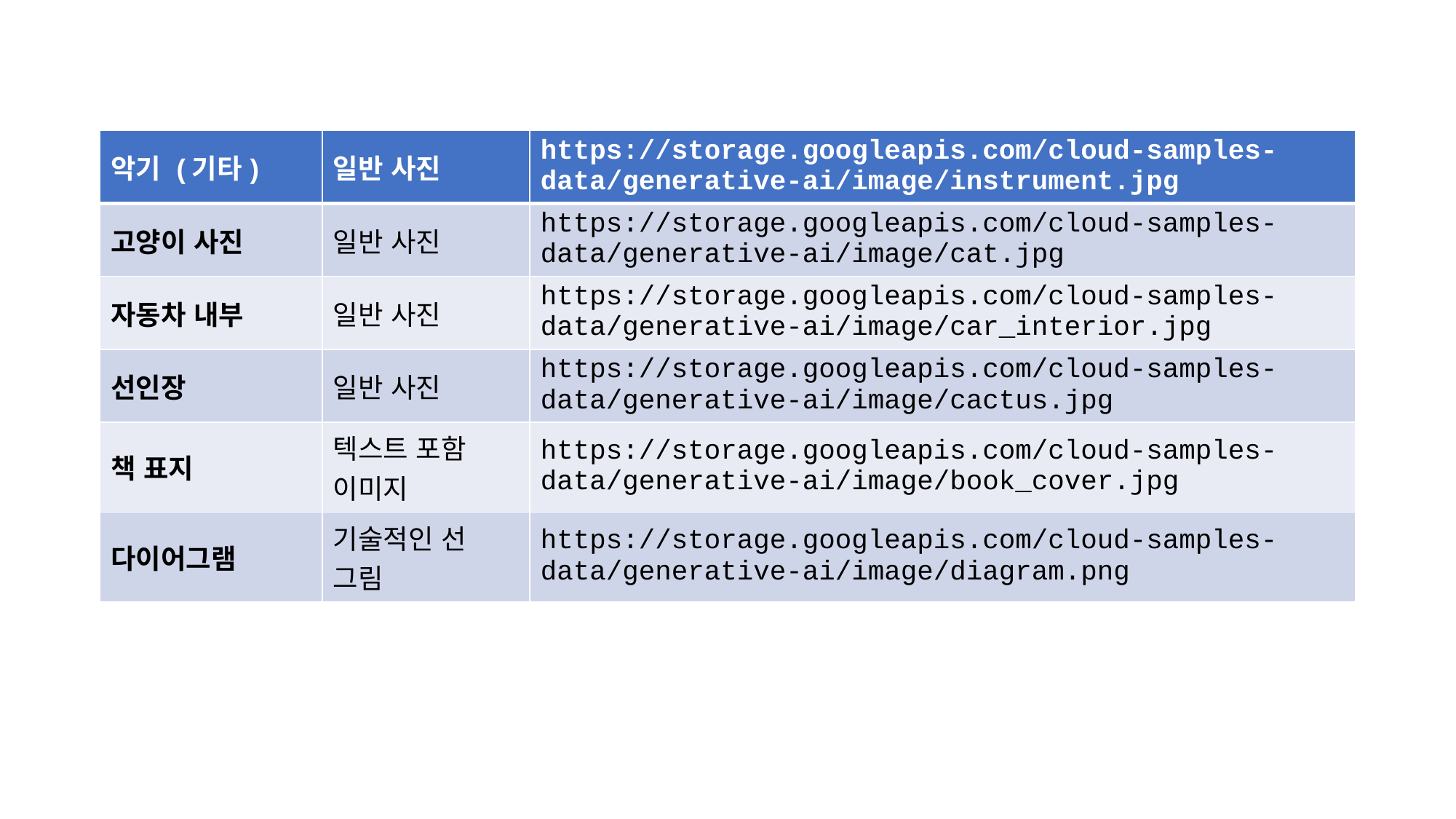

#
| 악기 (기타) | 일반 사진 | https://storage.googleapis.com/cloud-samples-data/generative-ai/image/instrument.jpg |
| --- | --- | --- |
| 고양이 사진 | 일반 사진 | https://storage.googleapis.com/cloud-samples-data/generative-ai/image/cat.jpg |
| 자동차 내부 | 일반 사진 | https://storage.googleapis.com/cloud-samples-data/generative-ai/image/car\_interior.jpg |
| 선인장 | 일반 사진 | https://storage.googleapis.com/cloud-samples-data/generative-ai/image/cactus.jpg |
| 책 표지 | 텍스트 포함 이미지 | https://storage.googleapis.com/cloud-samples-data/generative-ai/image/book\_cover.jpg |
| 다이어그램 | 기술적인 선 그림 | https://storage.googleapis.com/cloud-samples-data/generative-ai/image/diagram.png |